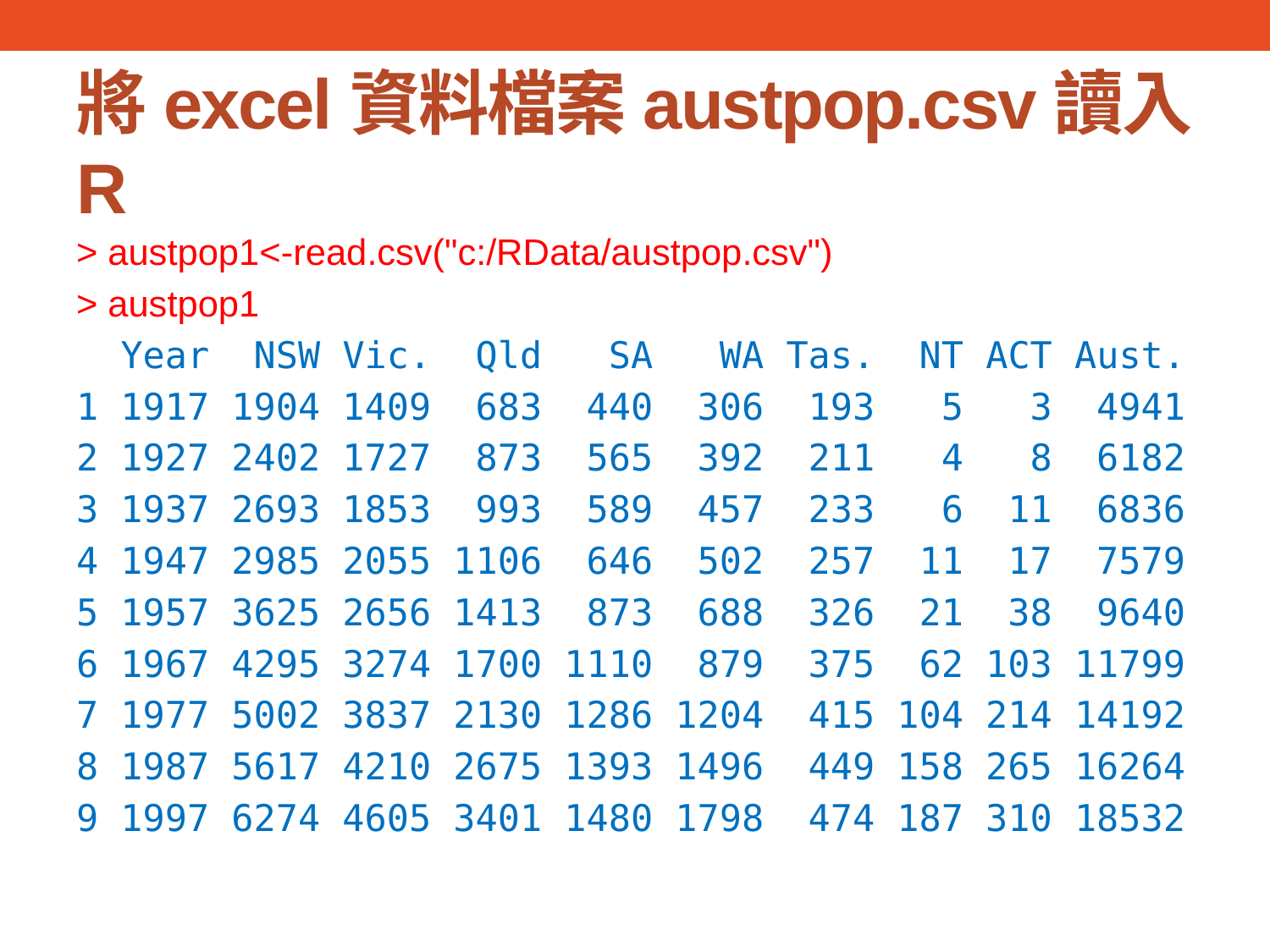

# 將excel資料檔案austpop.csv讀入R
> austpop1<-read.csv("c:/RData/austpop.csv")
> austpop1
  Year  NSW Vic.  Qld   SA   WA Tas.  NT ACT Aust.
1 1917 1904 1409  683  440  306  193   5   3  4941
2 1927 2402 1727  873  565  392  211   4   8  6182
3 1937 2693 1853  993  589  457  233   6  11  6836
4 1947 2985 2055 1106  646  502  257  11  17  7579
5 1957 3625 2656 1413  873  688  326  21  38  9640
6 1967 4295 3274 1700 1110  879  375  62 103 11799
7 1977 5002 3837 2130 1286 1204  415 104 214 14192
8 1987 5617 4210 2675 1393 1496  449 158 265 16264
9 1997 6274 4605 3401 1480 1798  474 187 310 18532